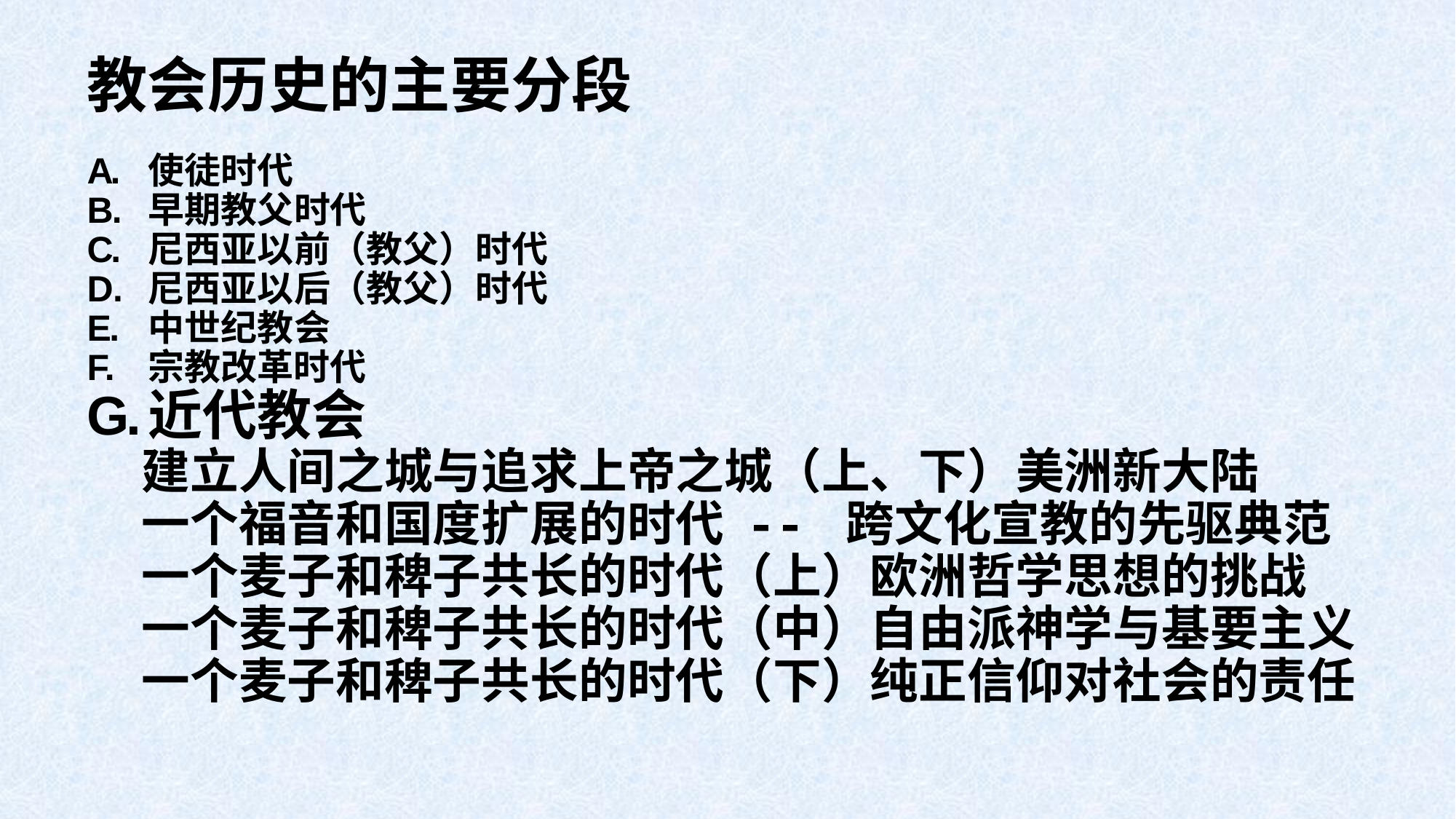

# 教会历史的主要分段
使徒时代
早期教父时代
尼西亚以前（教父）时代
尼西亚以后（教父）时代
中世纪教会
宗教改革时代
近代教会
建立人间之城与追求上帝之城（上、下）美洲新大陆
一个福音和国度扩展的时代 -- 跨文化宣教的先驱典范
一个麦子和稗子共长的时代（上）欧洲哲学思想的挑战
一个麦子和稗子共长的时代（中）自由派神学与基要主义
一个麦子和稗子共长的时代（下）纯正信仰对社会的责任